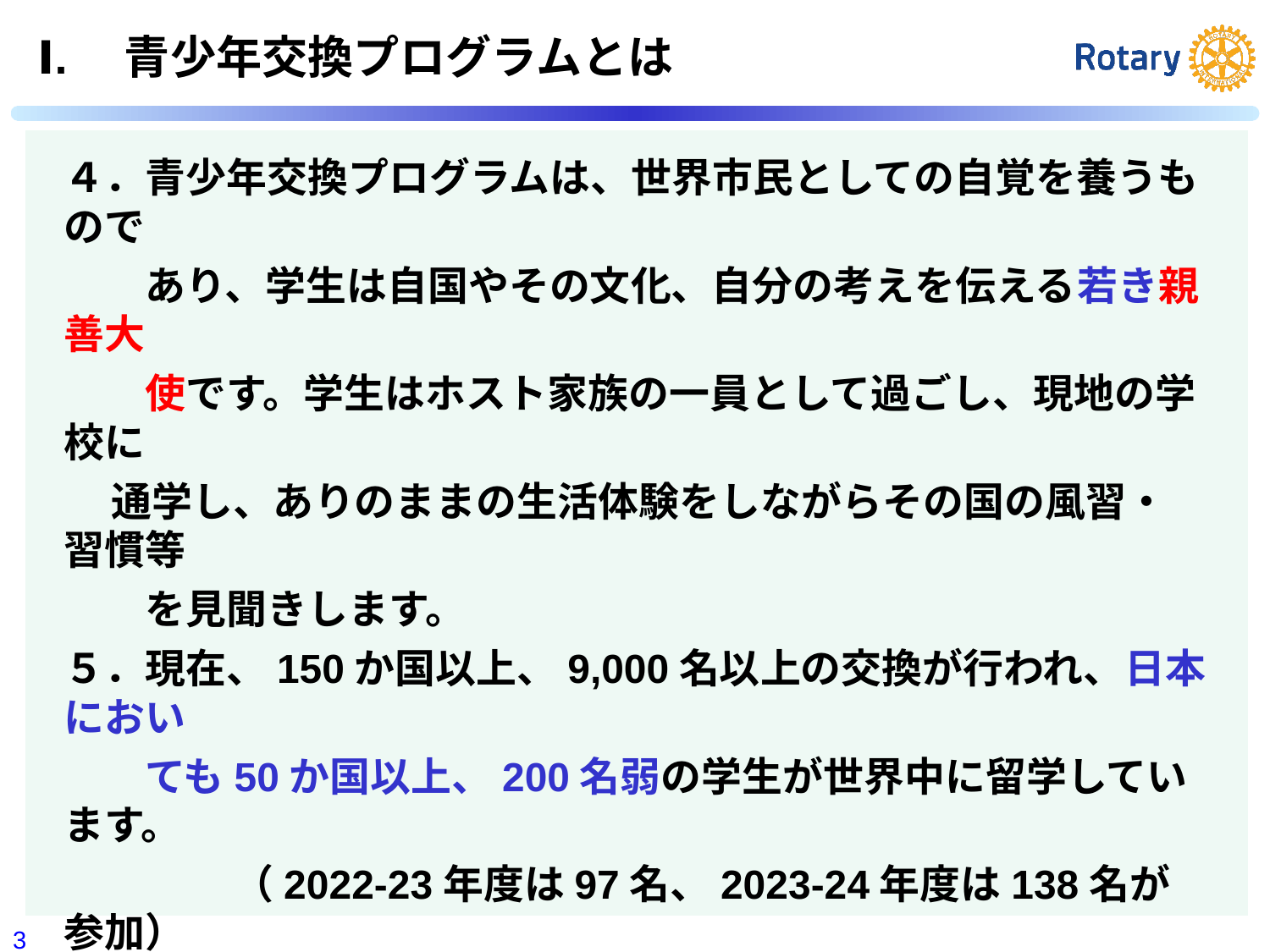

Ⅰ.　青少年交換プログラムとは
|  |
| --- |
４．青少年交換プログラムは、世界市民としての自覚を養うもので
　　あり、学生は自国やその文化、自分の考えを伝える若き親善大
　　使です。学生はホスト家族の一員として過ごし、現地の学校に
    通学し、ありのままの生活体験をしながらその国の風習・習慣等
　　を見聞きします。
５．現在、150か国以上、9,000名以上の交換が行われ、日本におい
　　ても50か国以上、200名弱の学生が世界中に留学しています。
　　　　　　　　（2022-23年度は97名、2023-24年度は138名が参加）
６．このプログラムは、ロータリー奉仕プログラムで唯一、ロータリア
　　ンの子弟が参加できるプログラムです。但し、同時に学生を派遣
　　する事は、地域社会の青少年に対する奉仕でもあり、ロータリア
　　ンの子弟でない者も同様に扱うことになっています。
3